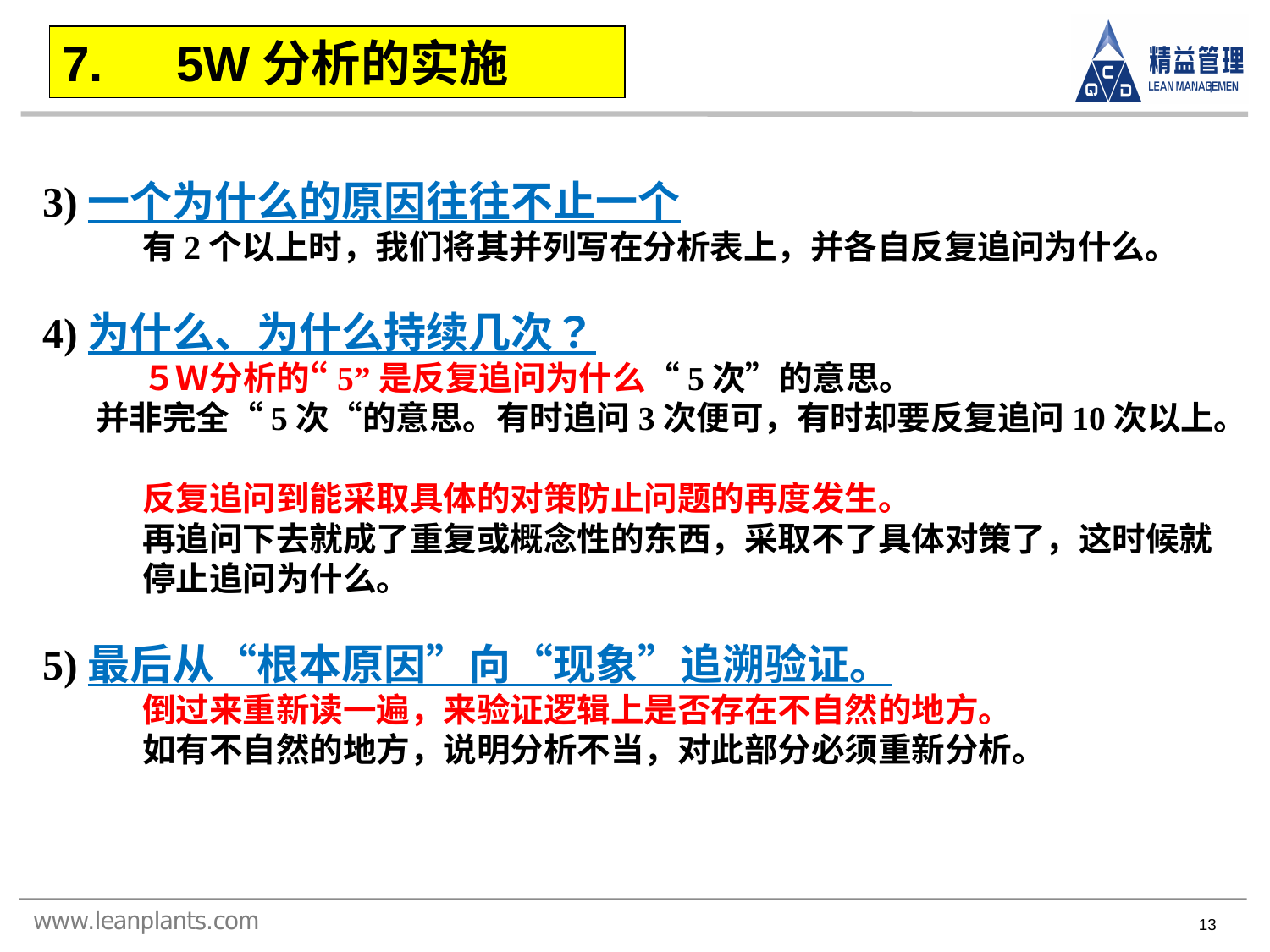

7.　5W分析的实施
3)一个为什么的原因往往不止一个
　　　有2个以上时，我们将其并列写在分析表上，并各自反复追问为什么。

4)为什么、为什么持续几次？
　　　５Ｗ分析的“5”是反复追问为什么“5次”的意思。
      并非完全“5次“的意思。有时追问3次便可，有时却要反复追问10次以上。
　　　反复追问到能采取具体的对策防止问题的再度发生。
　　　再追问下去就成了重复或概念性的东西，采取不了具体对策了，这时候就
　　　停止追问为什么。

5)最后从“根本原因”向“现象”追溯验证。
　　　倒过来重新读一遍，来验证逻辑上是否存在不自然的地方。
　　　如有不自然的地方，说明分析不当，对此部分必须重新分析。